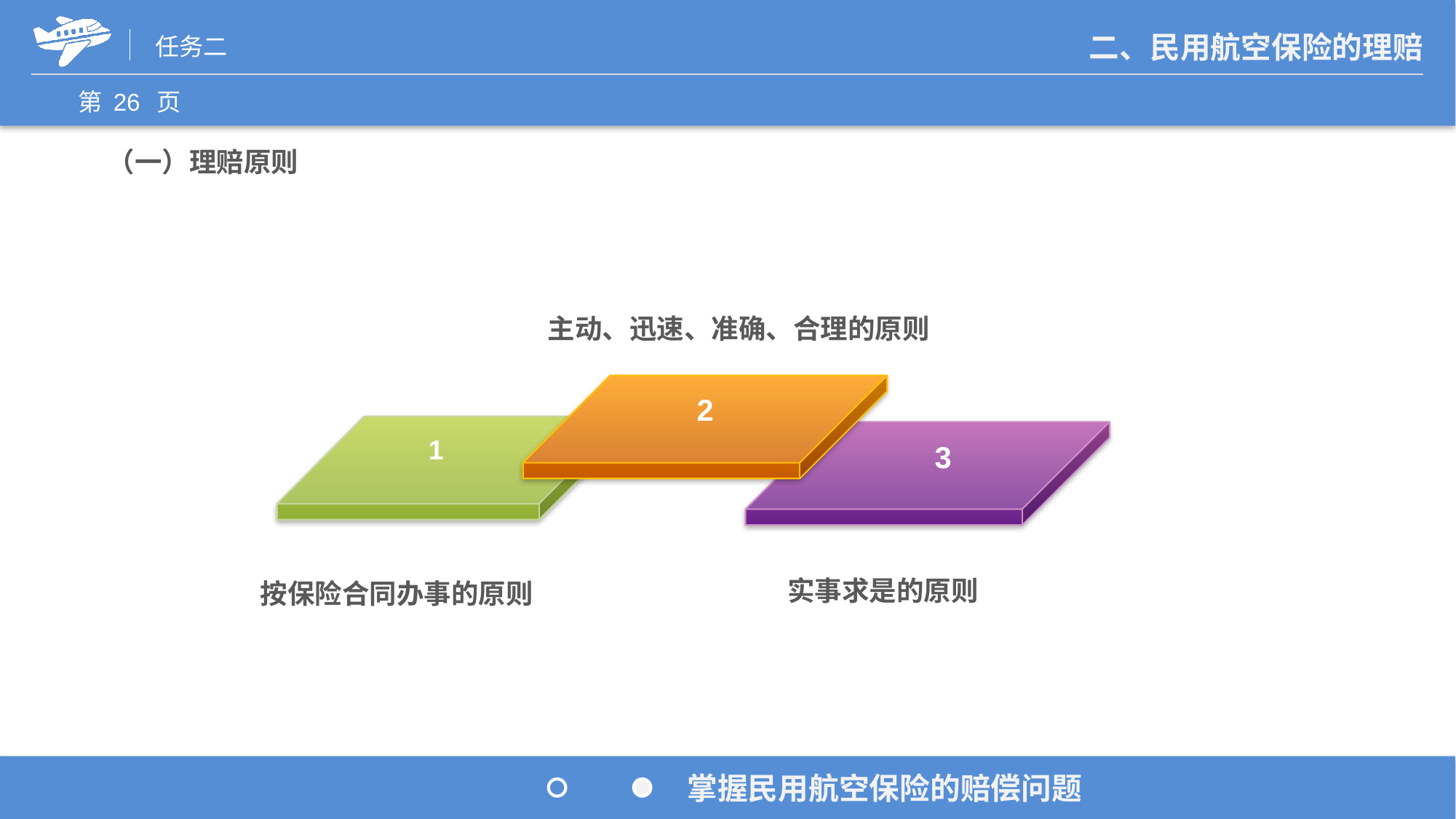

（一）理赔原则
    主动、迅速、准确、合理的原则

2

1
3
   按保险合同办事的原则
实事求是的原则